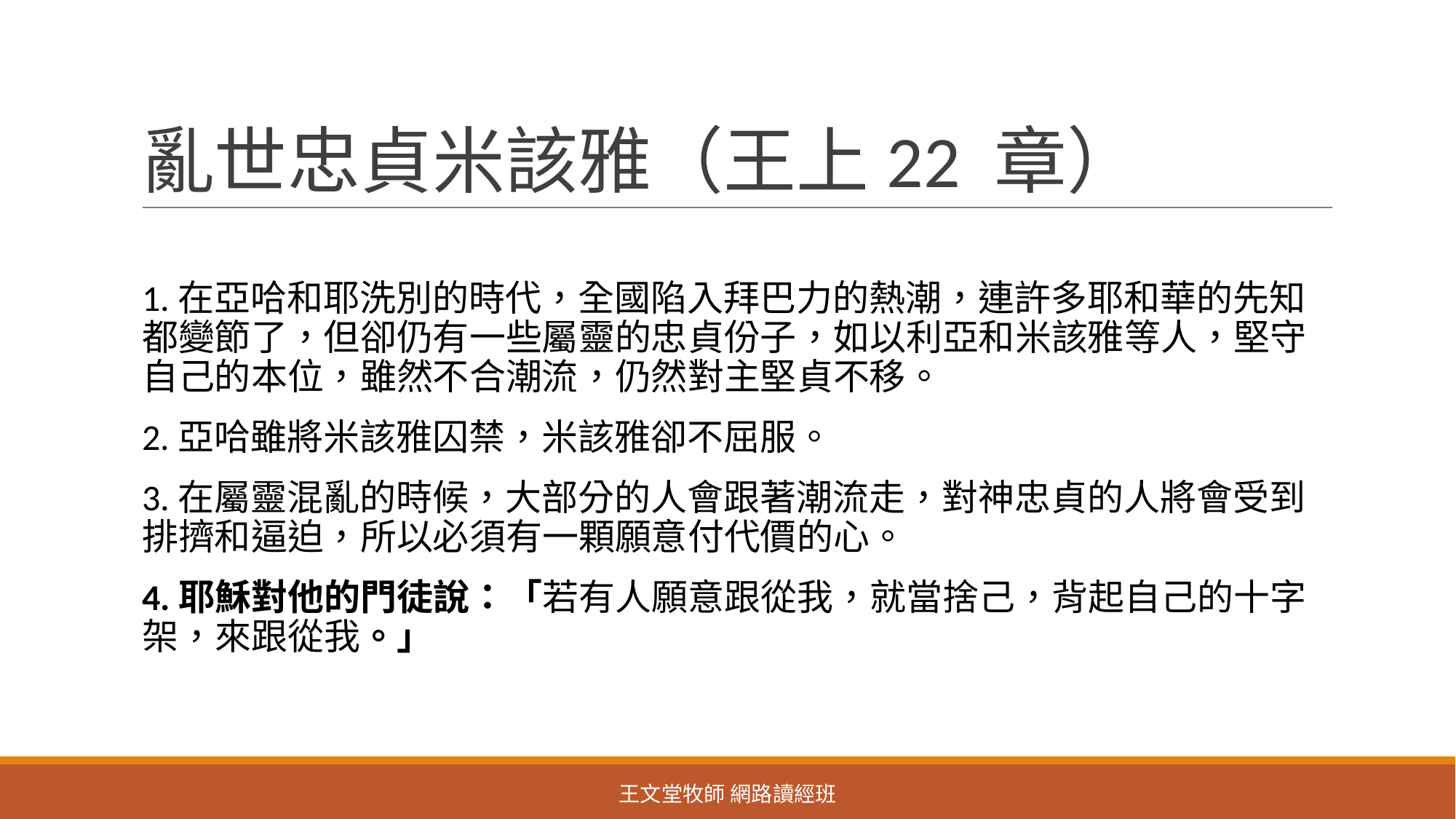

# 亂世忠貞米該雅（王上22 章）

1.在亞哈和耶洗別的時代，全國陷入拜巴力的熱潮，連許多耶和華的先知都變節了，但卻仍有一些屬靈的忠貞份子，如以利亞和米該雅等人，堅守自己的本位，雖然不合潮流，仍然對主堅貞不移。
2.亞哈雖將米該雅囚禁，米該雅卻不屈服。
3.在屬靈混亂的時候，大部分的人會跟著潮流走，對神忠貞的人將會受到排擠和逼迫，所以必須有一顆願意付代價的心。
4.耶穌對他的門徒說：「若有人願意跟從我，就當捨己，背起自己的十字架，來跟從我。」

王文堂牧師 網路讀經班